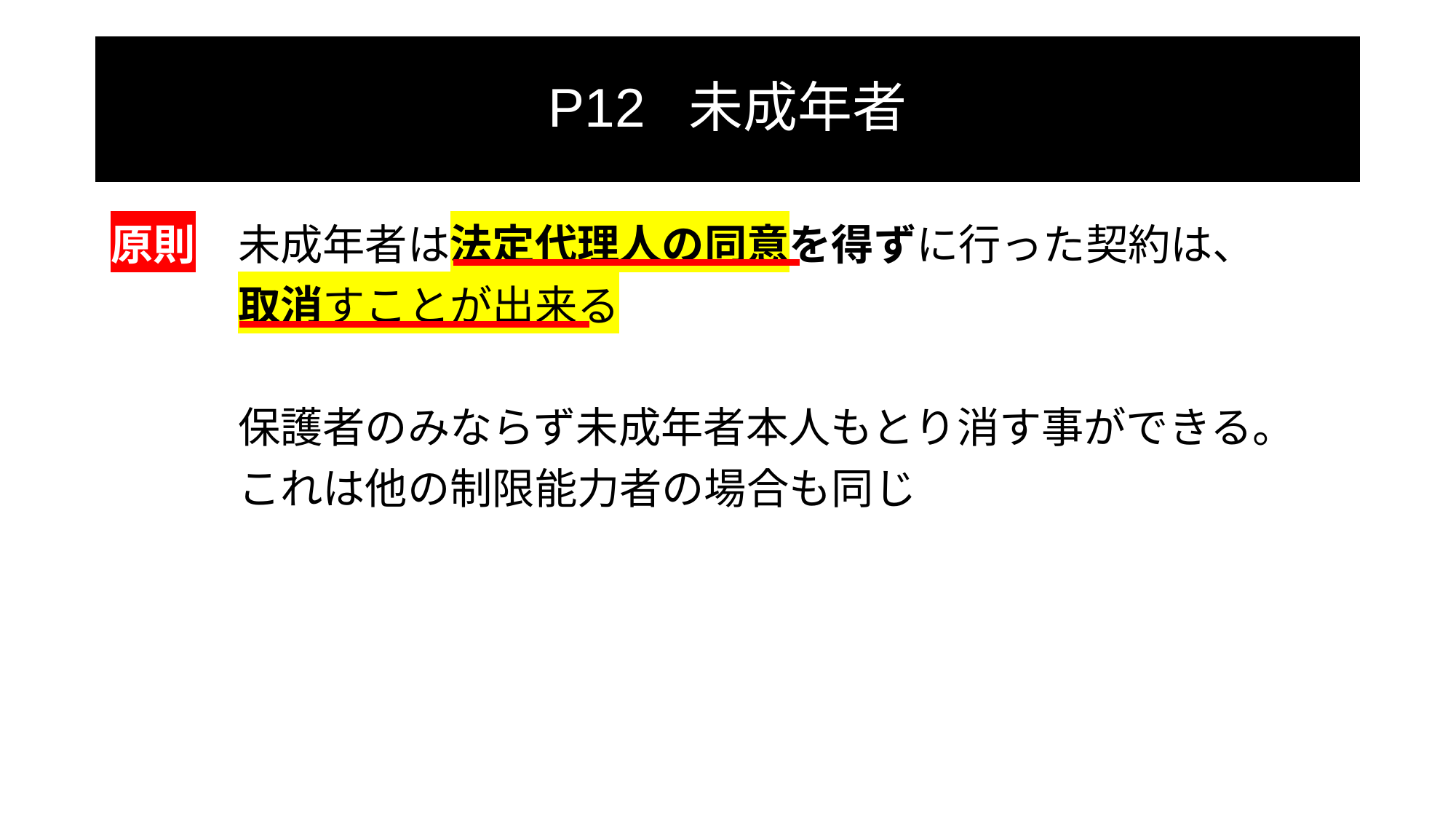

# P12  未成年者
原則　未成年者は法定代理人の同意を得ずに行った契約は、
　　　取消すことが出来る

　　　保護者のみならず未成年者本人もとり消す事ができる。
　　　これは他の制限能力者の場合も同じ